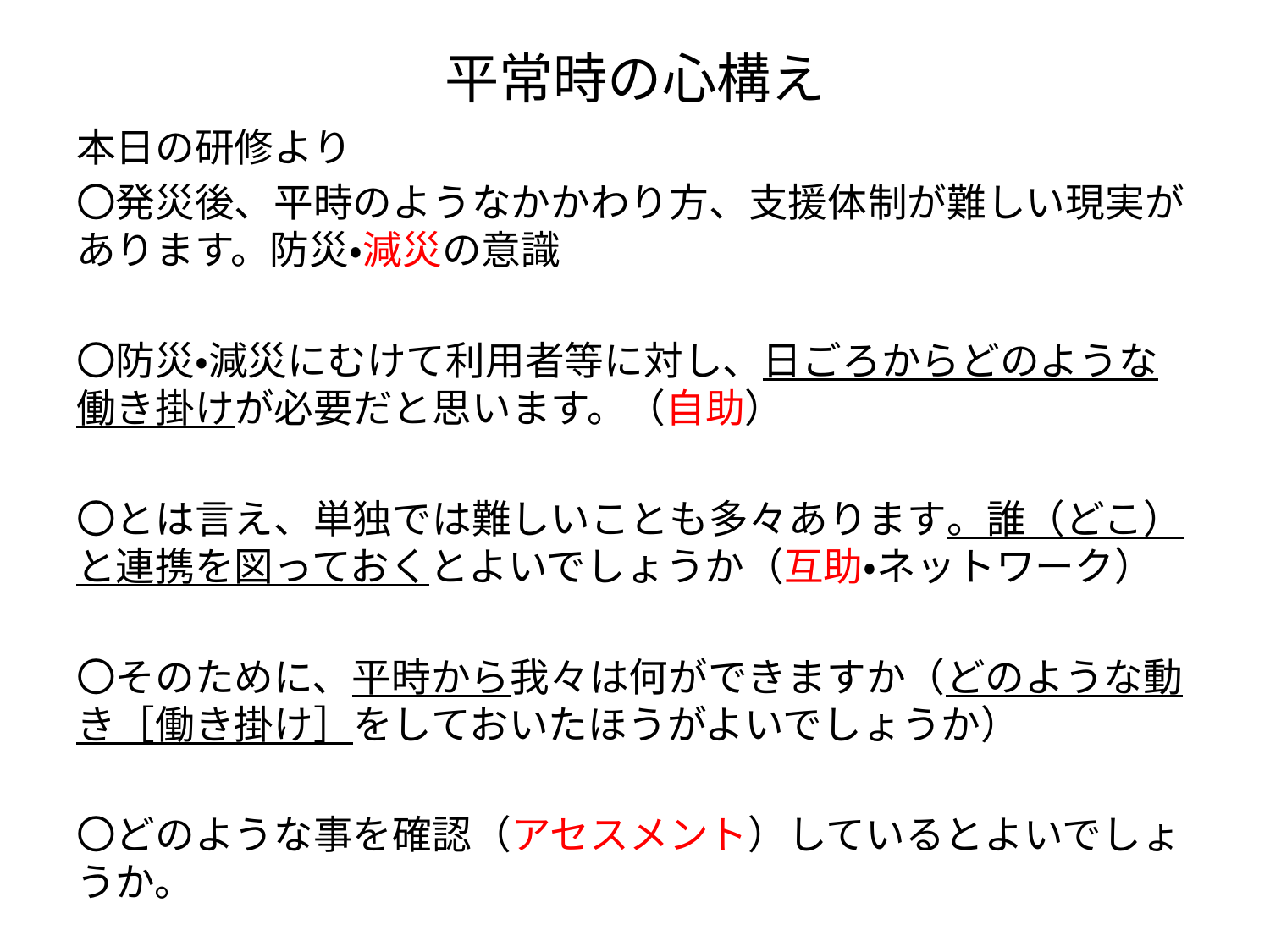

# 平常時の心構え
本日の研修より
〇発災後、平時のようなかかわり方、支援体制が難しい現実があります。防災・減災の意識

〇防災・減災にむけて利用者等に対し、日ごろからどのような働き掛けが必要だと思います。（自助）

〇とは言え、単独では難しいことも多々あります。誰（どこ）と連携を図っておくとよいでしょうか（互助・ネットワーク）

〇そのために、平時から我々は何ができますか（どのような動き［働き掛け］をしておいたほうがよいでしょうか）

〇どのような事を確認（アセスメント）しているとよいでしょうか。